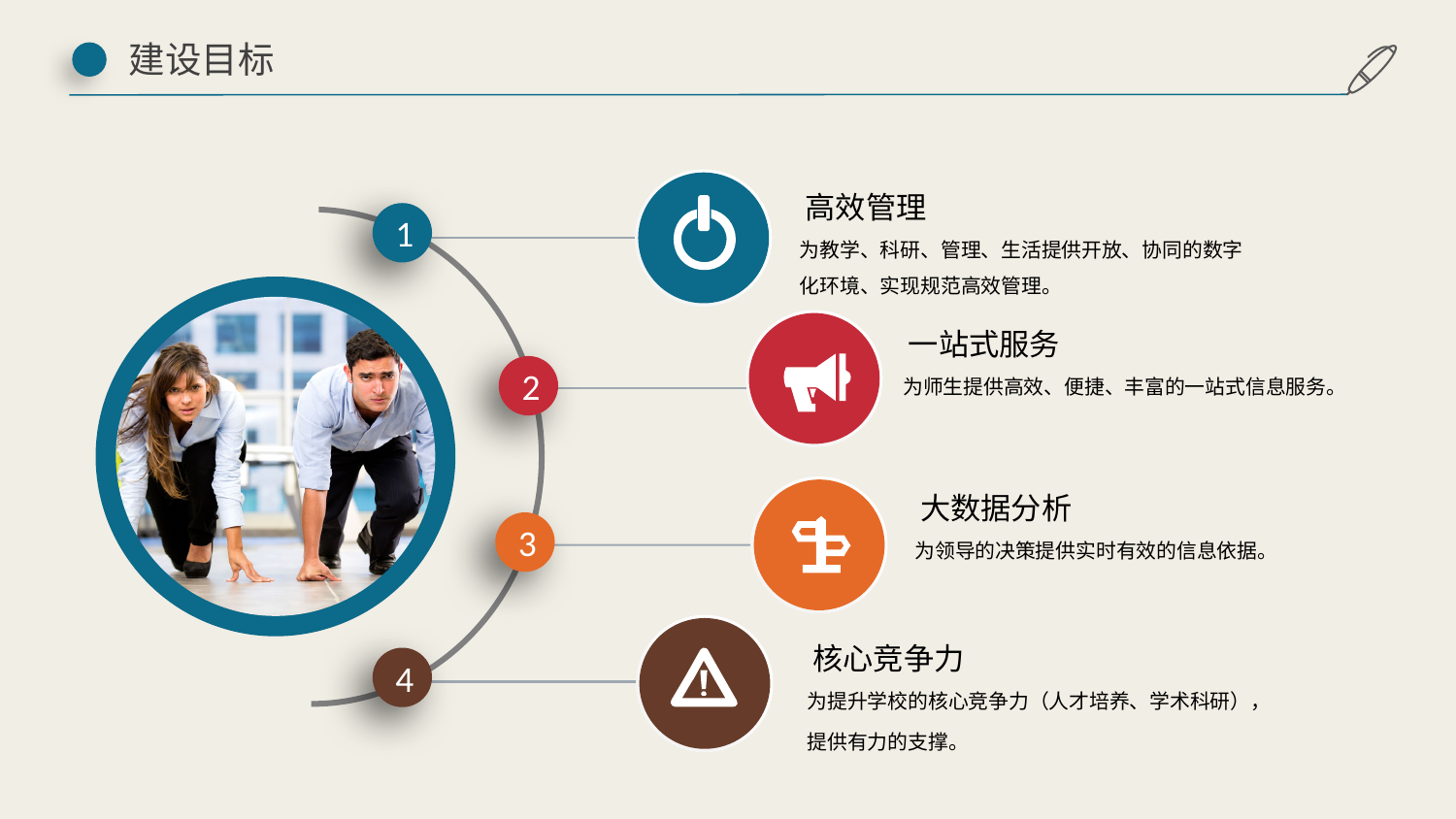

建设目标

高效管理
1
为教学、科研、管理、生活提供开放、协同的数字化环境、实现规范高效管理。

一站式服务
为师生提供高效、便捷、丰富的一站式信息服务。
2

大数据分析
3
为领导的决策提供实时有效的信息依据。

核心竞争力
4
为提升学校的核心竞争力（人才培养、学术科研），
提供有力的支撑。